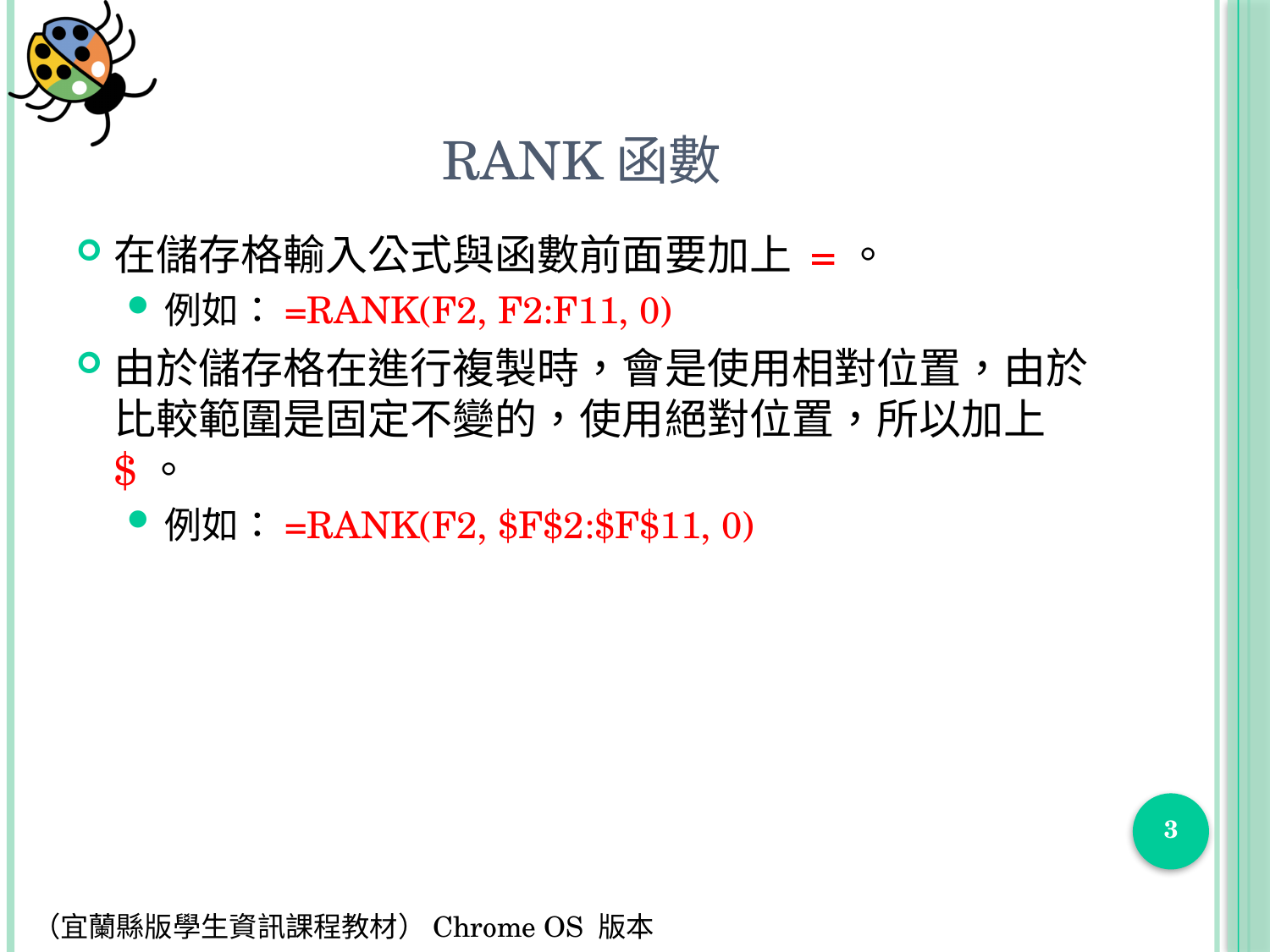

# RANK函數
在儲存格輸入公式與函數前面要加上 =。
例如：=RANK(F2, F2:F11, 0)
由於儲存格在進行複製時，會是使用相對位置，由於比較範圍是固定不變的，使用絕對位置，所以加上$。
例如：=RANK(F2, $F$2:$F$11, 0)

3